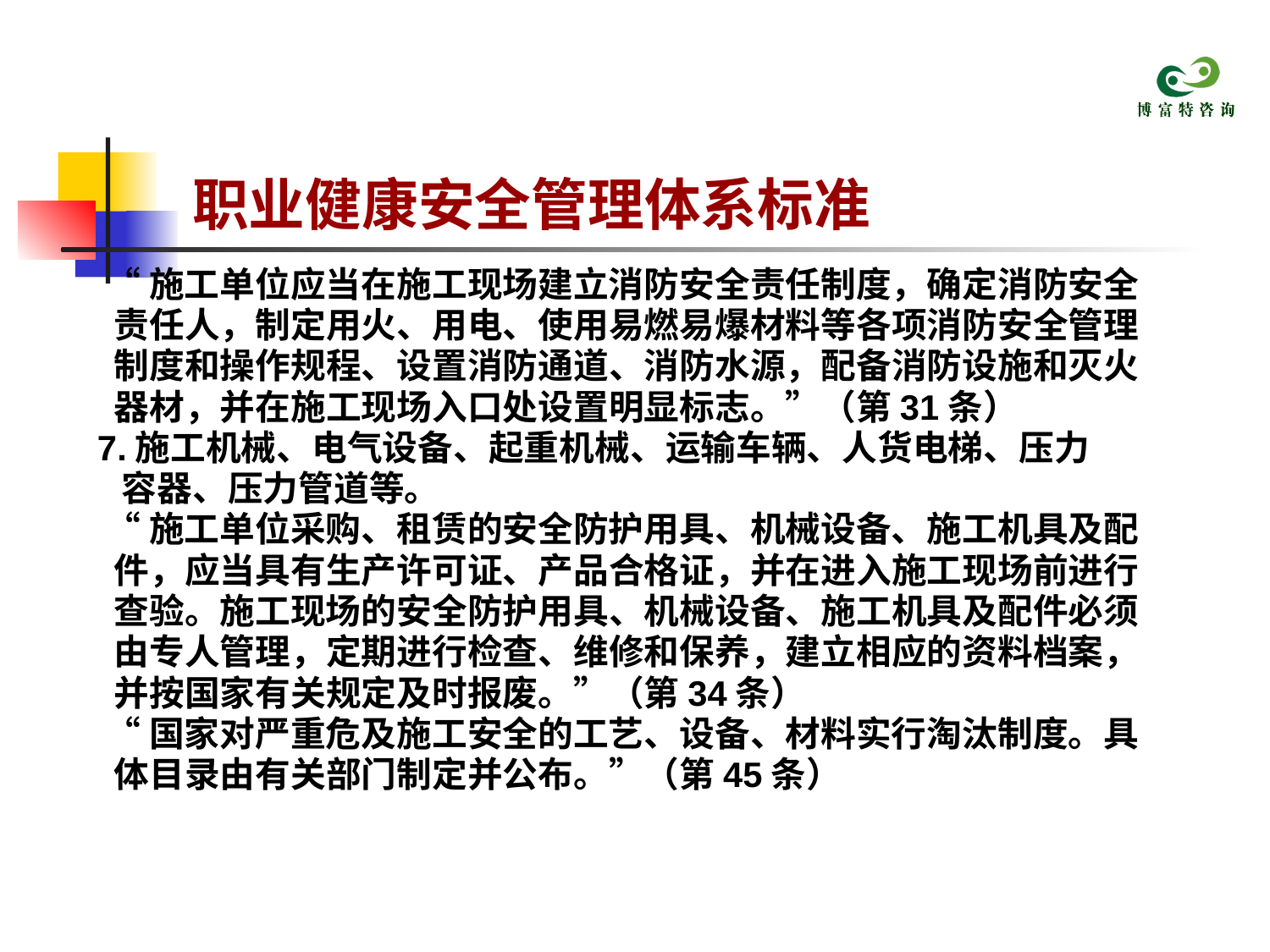

# 职业健康安全管理体系标准

 “施工单位应当在施工现场建立消防安全责任制度，确定消防安全
 责任人，制定用火、用电、使用易燃易爆材料等各项消防安全管理
 制度和操作规程、设置消防通道、消防水源，配备消防设施和灭火
 器材，并在施工现场入口处设置明显标志。”（第31条）
7.施工机械、电气设备、起重机械、运输车辆、人货电梯、压力
  容器、压力管道等。
 “施工单位采购、租赁的安全防护用具、机械设备、施工机具及配
 件，应当具有生产许可证、产品合格证，并在进入施工现场前进行
 查验。施工现场的安全防护用具、机械设备、施工机具及配件必须
 由专人管理，定期进行检查、维修和保养，建立相应的资料档案，
 并按国家有关规定及时报废。”（第34条）
 “国家对严重危及施工安全的工艺、设备、材料实行淘汰制度。具
 体目录由有关部门制定并公布。”（第45条）

37